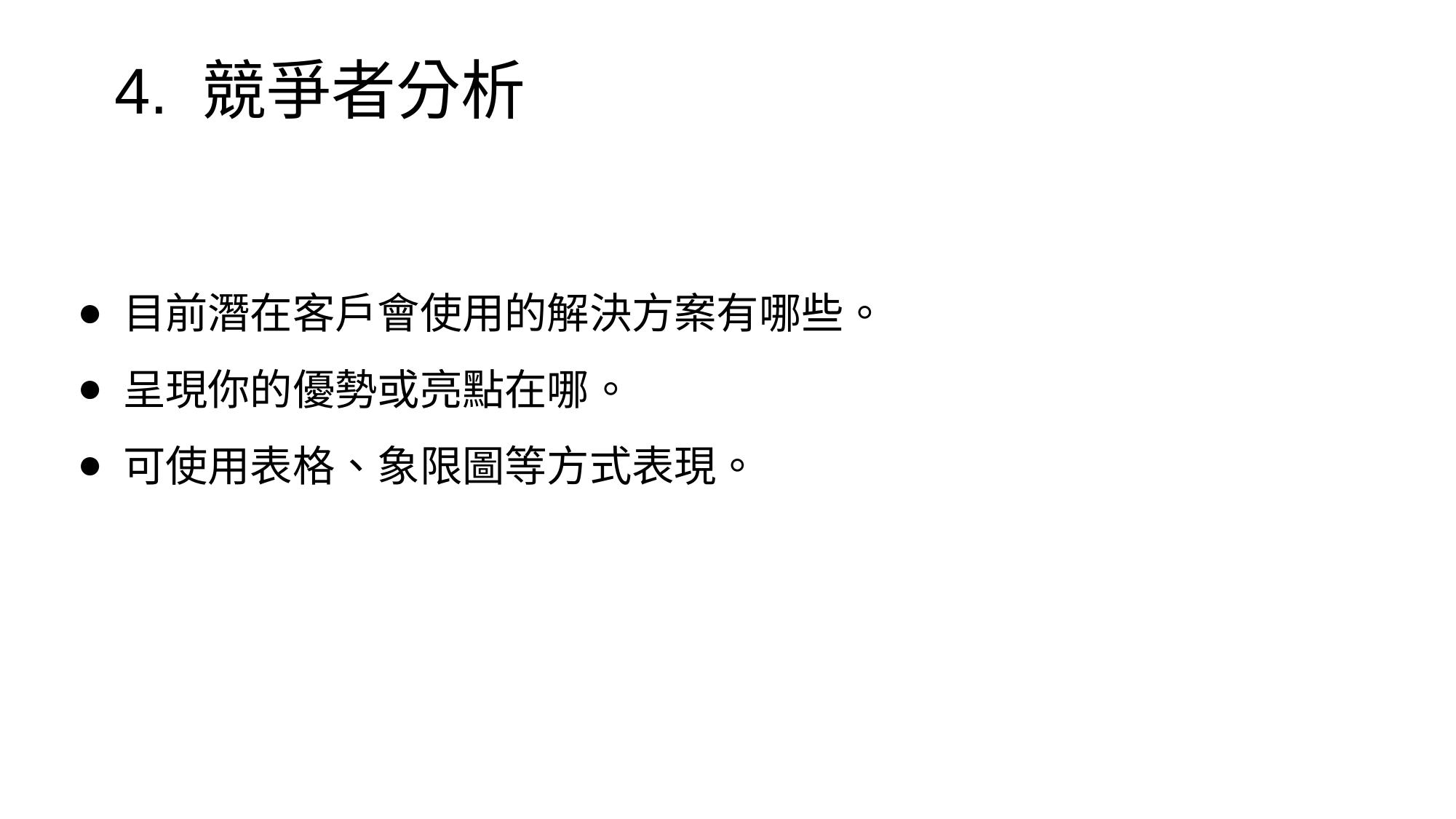

# 4. 競爭者分析
目前潛在客戶會使用的解決方案有哪些。
呈現你的優勢或亮點在哪。
可使用表格、象限圖等方式表現。